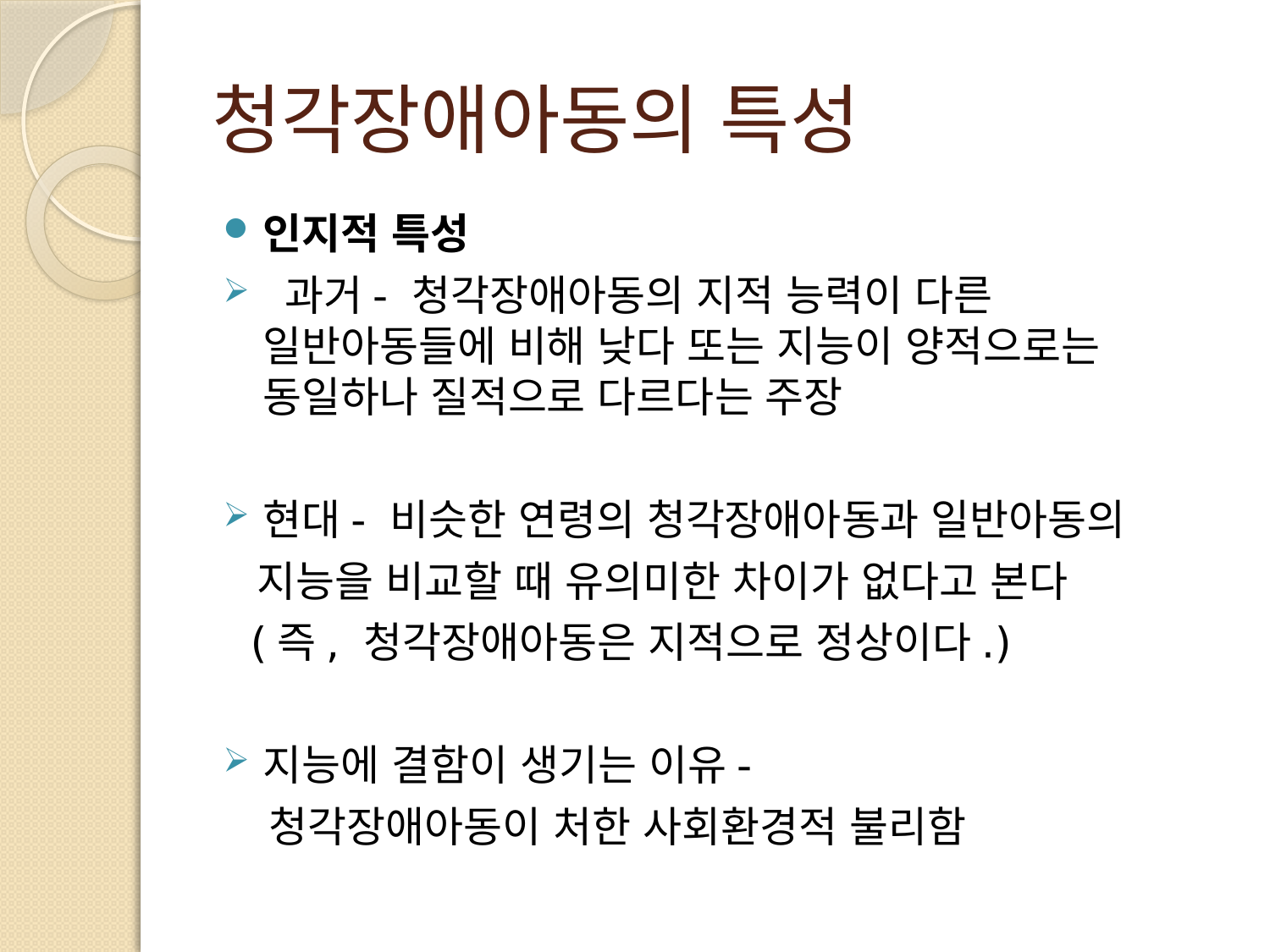

# 청각장애아동의 특성
인지적 특성
 과거- 청각장애아동의 지적 능력이 다른 일반아동들에 비해 낮다 또는 지능이 양적으로는 동일하나 질적으로 다르다는 주장

현대- 비슷한 연령의 청각장애아동과 일반아동의
  지능을 비교할 때 유의미한 차이가 없다고 본다
  (즉, 청각장애아동은 지적으로 정상이다.)

지능에 결함이 생기는 이유-
   청각장애아동이 처한 사회환경적 불리함